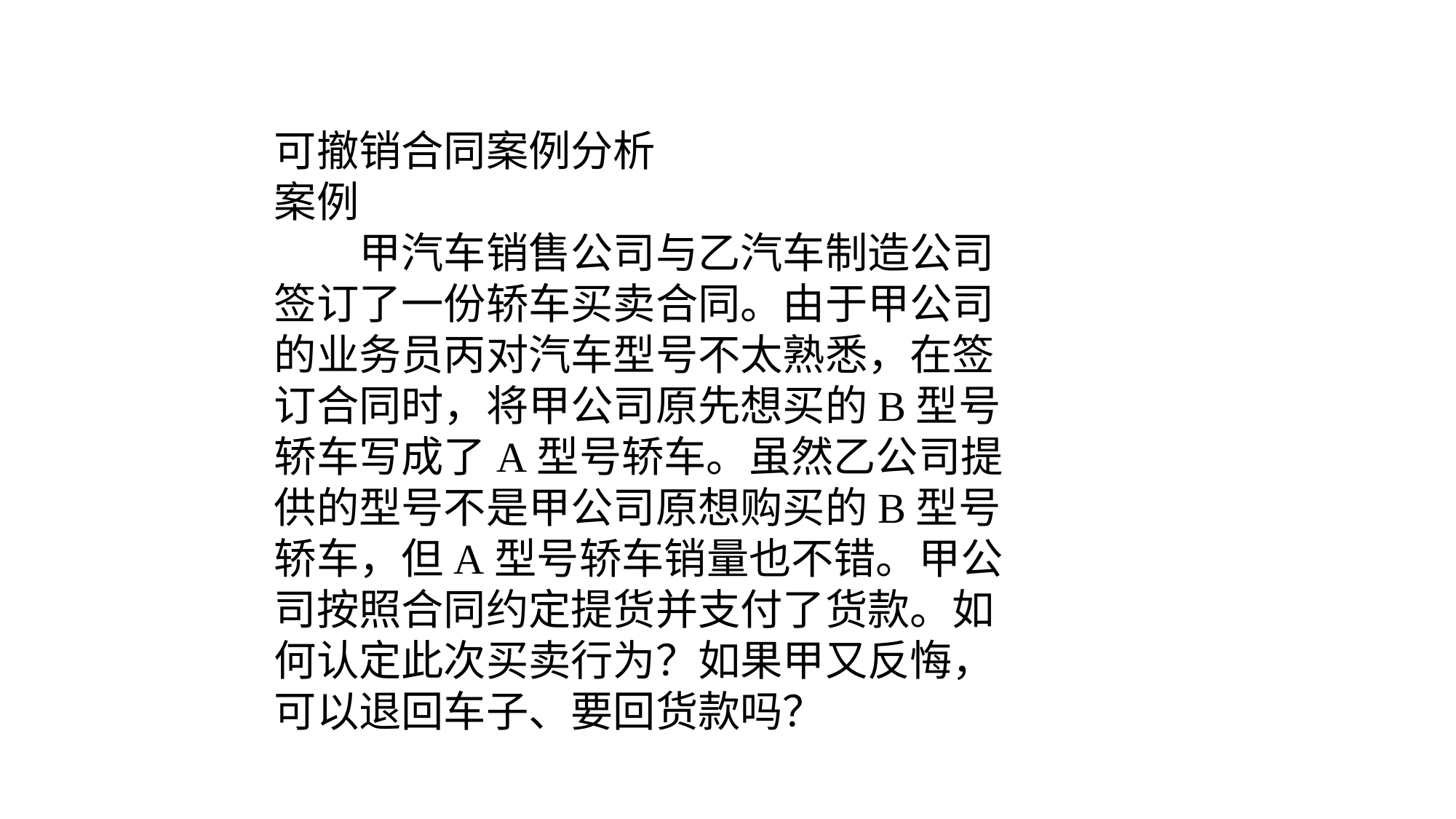

可撤销合同案例分析
案例
　　甲汽车销售公司与乙汽车制造公司签订了一份轿车买卖合同。由于甲公司的业务员丙对汽车型号不太熟悉，在签订合同时，将甲公司原先想买的B型号轿车写成了A型号轿车。虽然乙公司提供的型号不是甲公司原想购买的B型号轿车，但A型号轿车销量也不错。甲公司按照合同约定提货并支付了货款。如何认定此次买卖行为？如果甲又反悔，可以退回车子、要回货款吗？